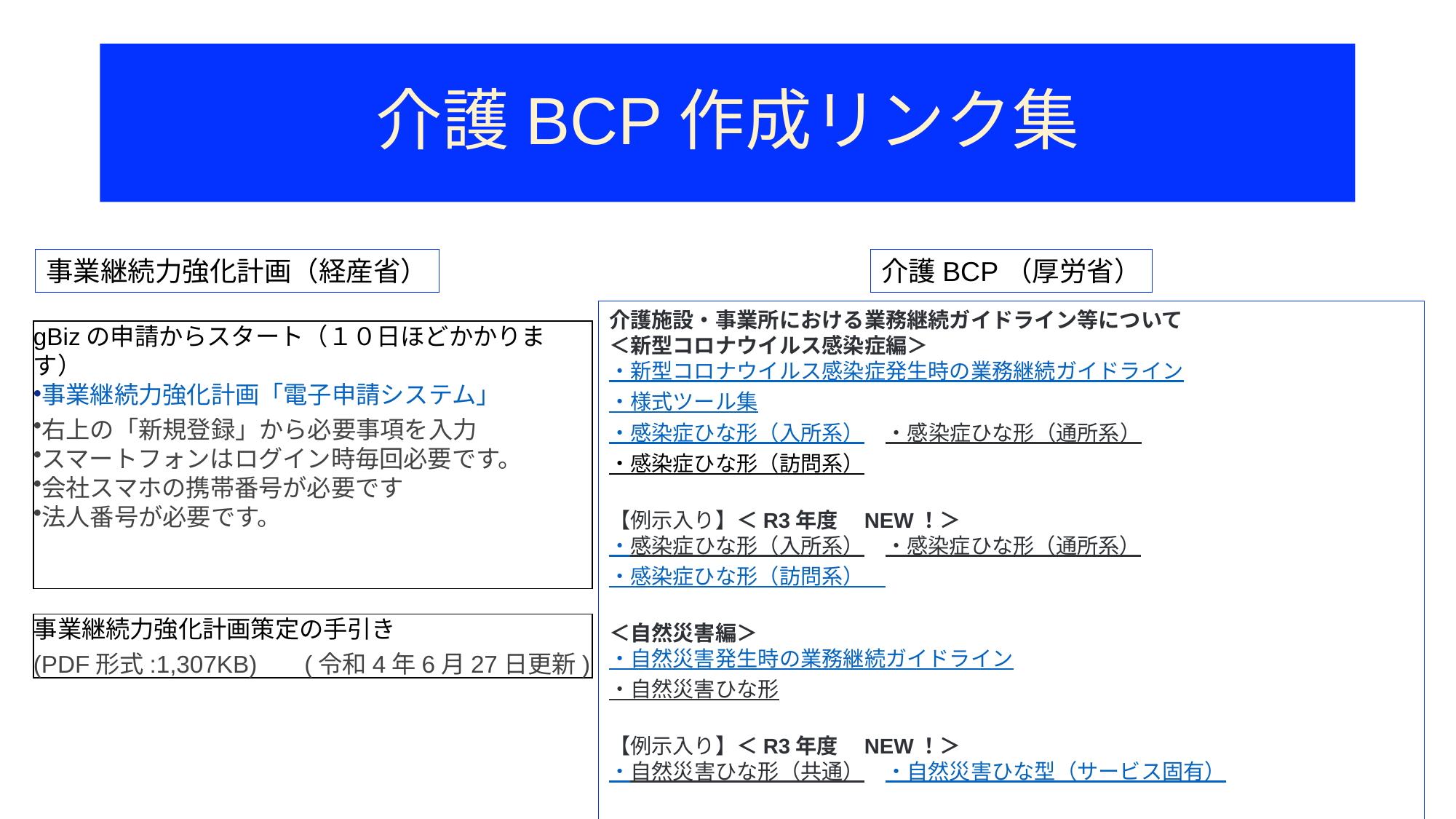

# 介護BCP作成リンク集
事業継続力強化計画（経産省）
介護BCP（厚労省）
介護施設・事業所における業務継続ガイドライン等について
＜新型コロナウイルス感染症編＞
・新型コロナウイルス感染症発生時の業務継続ガイドライン
・様式ツール集
・感染症ひな形（入所系）　・感染症ひな形（通所系）　・感染症ひな形（訪問系）
【例示入り】＜R3年度　NEW！＞
・感染症ひな形（入所系）　・感染症ひな形（通所系）　・感染症ひな形（訪問系）　
＜自然災害編＞
・自然災害発生時の業務継続ガイドライン
・自然災害ひな形
【例示入り】＜R3年度　NEW！＞
・自然災害ひな形（共通）　・自然災害ひな型（サービス固有）
gBizの申請からスタート（１０日ほどかかります）
事業継続力強化計画「電子申請システム」
右上の「新規登録」から必要事項を入力
スマートフォンはログイン時毎回必要です。
会社スマホの携帯番号が必要です
法人番号が必要です。

事業継続力強化計画策定の手引き
(PDF形式:1,307KB)       (令和4年6月27日更新)